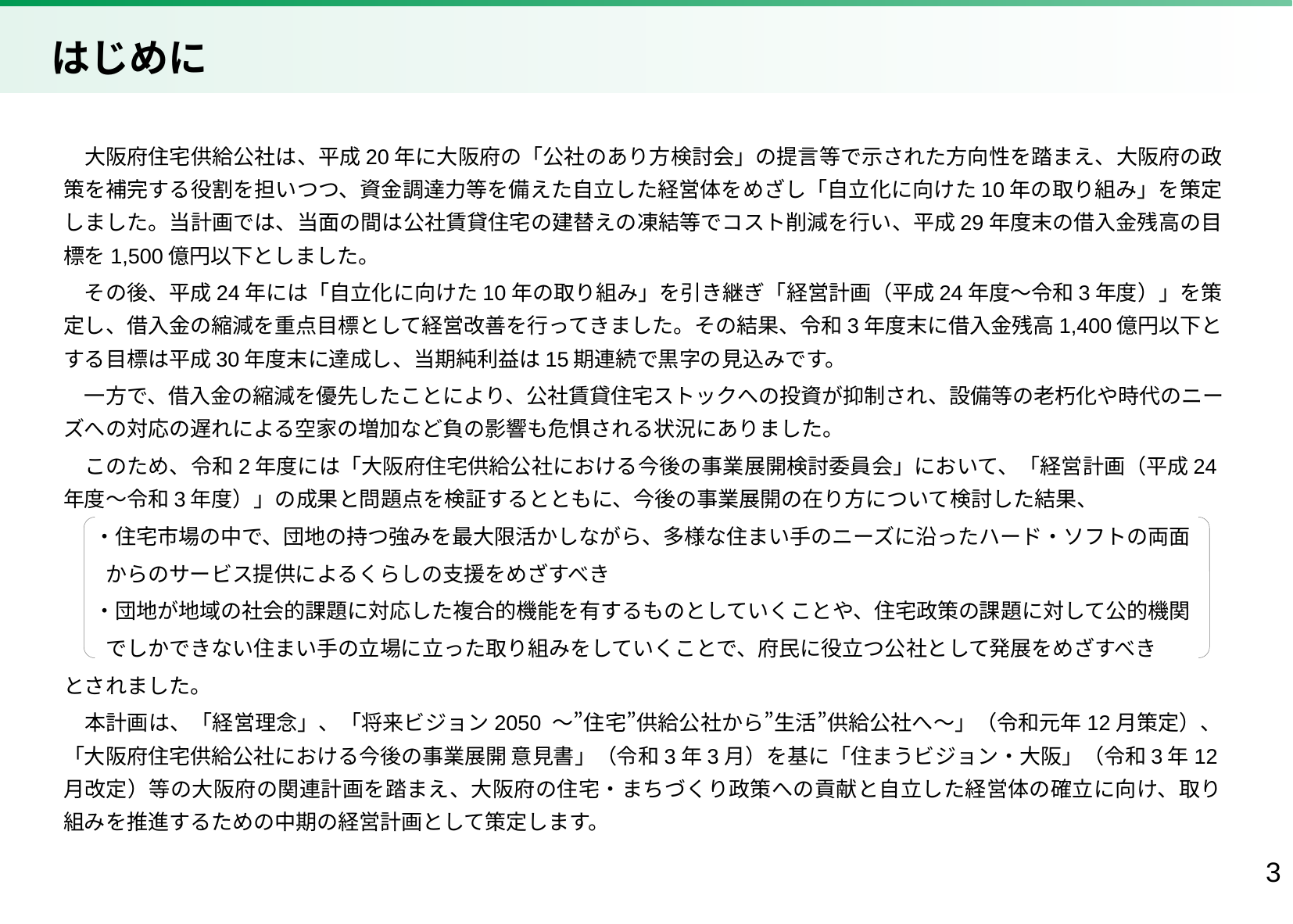

はじめに
　大阪府住宅供給公社は、平成20年に大阪府の「公社のあり方検討会」の提言等で示された方向性を踏まえ、大阪府の政策を補完する役割を担いつつ、資金調達力等を備えた自立した経営体をめざし「自立化に向けた10年の取り組み」を策定しました。当計画では、当面の間は公社賃貸住宅の建替えの凍結等でコスト削減を行い、平成29年度末の借入金残高の目標を1,500億円以下としました。
　その後、平成24年には「自立化に向けた10年の取り組み」を引き継ぎ「経営計画（平成24年度～令和3年度）」を策定し、借入金の縮減を重点目標として経営改善を行ってきました。その結果、令和3年度末に借入金残高1,400億円以下とする目標は平成30年度末に達成し、当期純利益は15期連続で黒字の見込みです。
　一方で、借入金の縮減を優先したことにより、公社賃貸住宅ストックへの投資が抑制され、設備等の老朽化や時代のニーズへの対応の遅れによる空家の増加など負の影響も危惧される状況にありました。
　このため、令和2年度には「大阪府住宅供給公社における今後の事業展開検討委員会」において、「経営計画（平成24年度～令和3年度）」の成果と問題点を検証するとともに、今後の事業展開の在り方について検討した結果、
 　・住宅市場の中で、団地の持つ強みを最大限活かしながら、多様な住まい手のニーズに沿ったハード・ソフトの両面
　　からのサービス提供によるくらしの支援をめざすべき
 　・団地が地域の社会的課題に対応した複合的機能を有するものとしていくことや、住宅政策の課題に対して公的機関
　　でしかできない住まい手の立場に立った取り組みをしていくことで、府民に役立つ公社として発展をめざすべき
とされました。
　本計画は、「経営理念」、「将来ビジョン2050 ～”住宅”供給公社から”生活”供給公社へ～」（令和元年12月策定）、「大阪府住宅供給公社における今後の事業展開 意見書」（令和3年3月）を基に「住まうビジョン・大阪」（令和3年12月改定）等の大阪府の関連計画を踏まえ、大阪府の住宅・まちづくり政策への貢献と自立した経営体の確立に向け、取り組みを推進するための中期の経営計画として策定します。

3